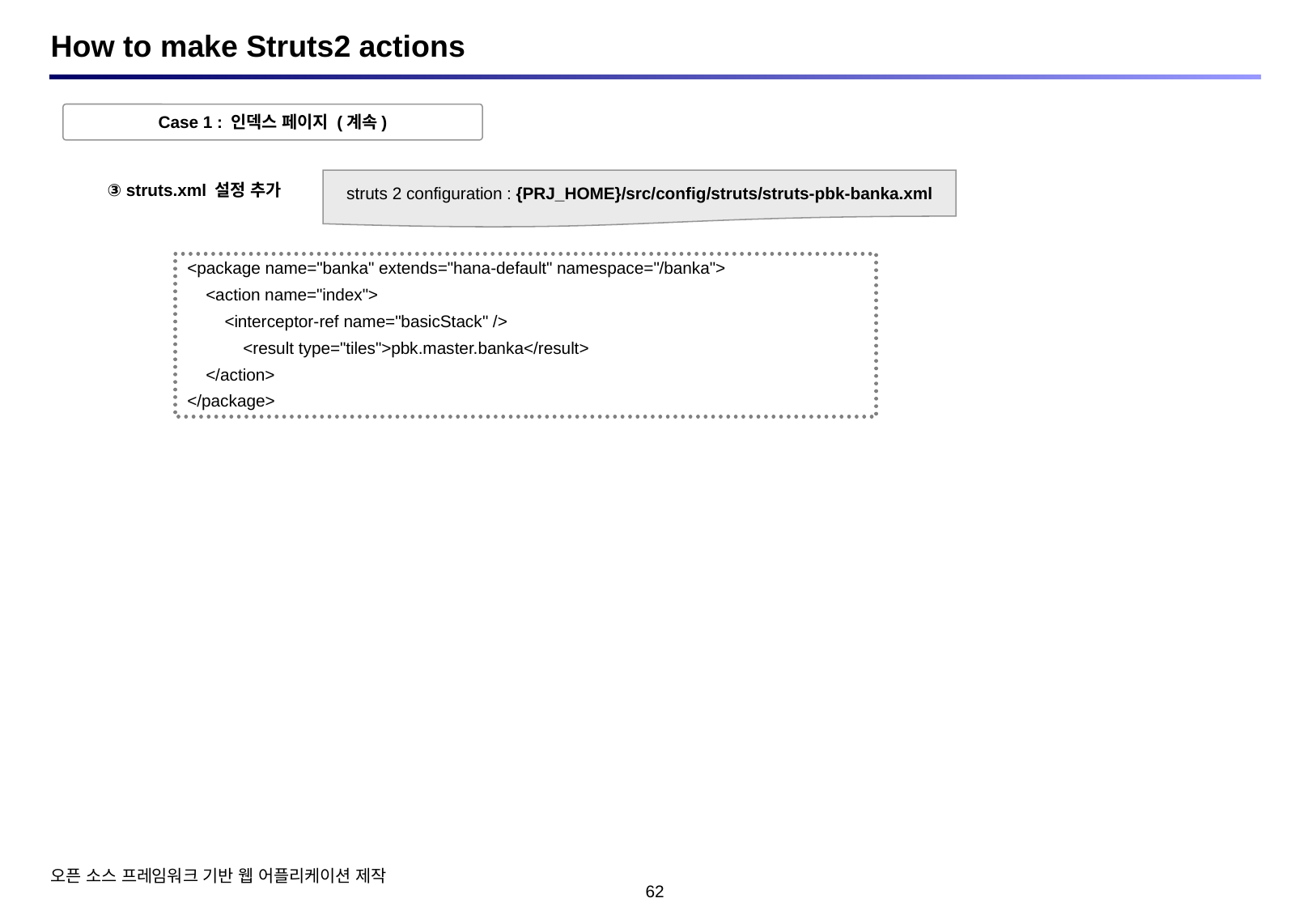

# How to make Struts2 actions
Case 1 : 인덱스 페이지 (계속)
struts 2 configuration : {PRJ_HOME}/src/config/struts/struts-pbk-banka.xml
③ struts.xml 설정 추가
<package name="banka" extends="hana-default" namespace="/banka">
    <action name="index">
        <interceptor-ref name="basicStack" />
            <result type="tiles">pbk.master.banka</result>
    </action>
</package>